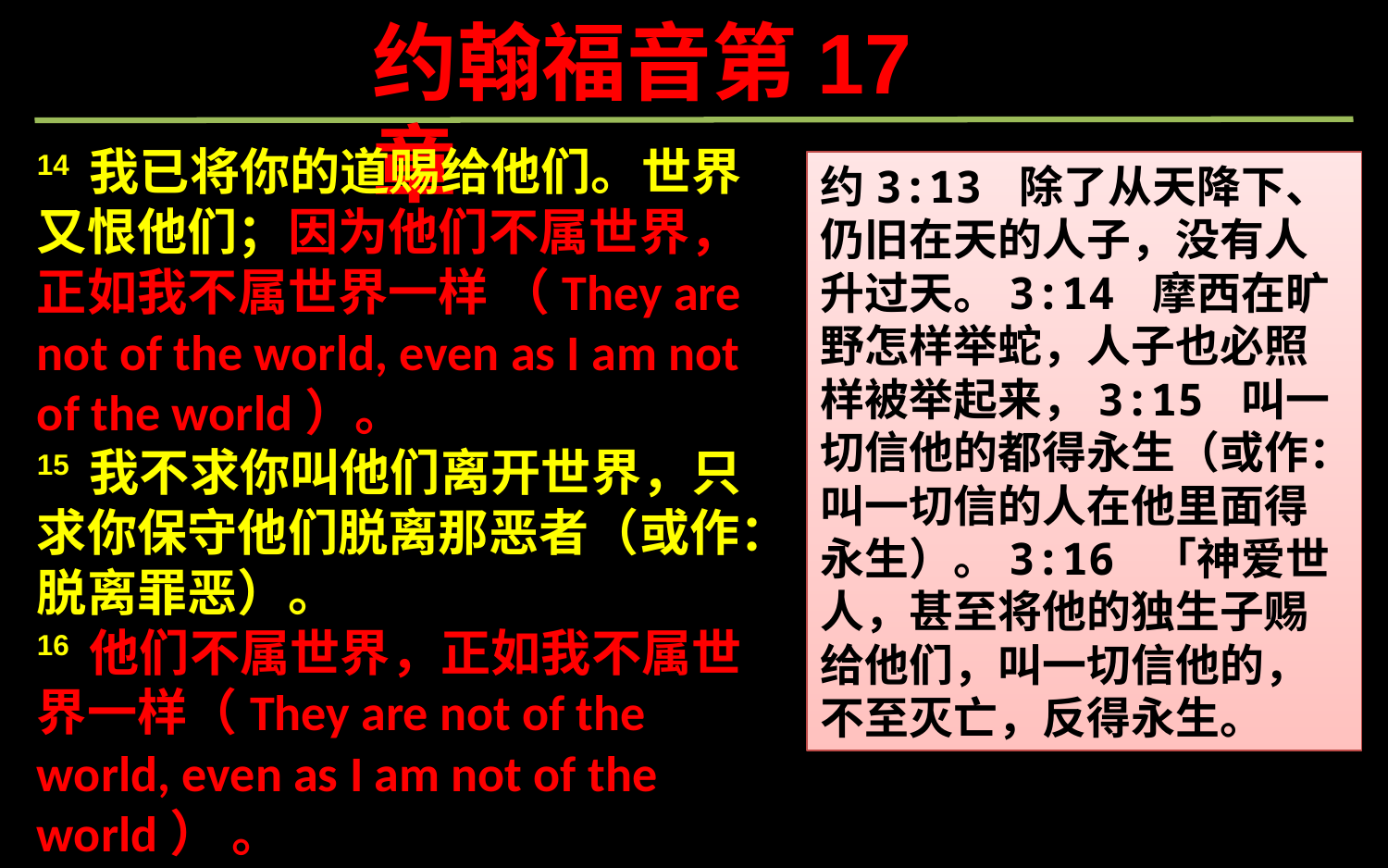

约翰福音第17章
14 我已将你的道赐给他们。世界又恨他们；因为他们不属世界，正如我不属世界一样 （They are not of the world, even as I am not of the world）。
15 我不求你叫他们离开世界，只求你保守他们脱离那恶者（或作：脱离罪恶）。
16 他们不属世界，正如我不属世界一样（They are not of the world, even as I am not of the world） 。
约3:13 除了从天降下、仍旧在天的人子，没有人升过天。3:14 摩西在旷野怎样举蛇，人子也必照样被举起来，3:15 叫一切信他的都得永生（或作：叫一切信的人在他里面得永生）。3:16 「神爱世人，甚至将他的独生子赐给他们，叫一切信他的，不至灭亡，反得永生。